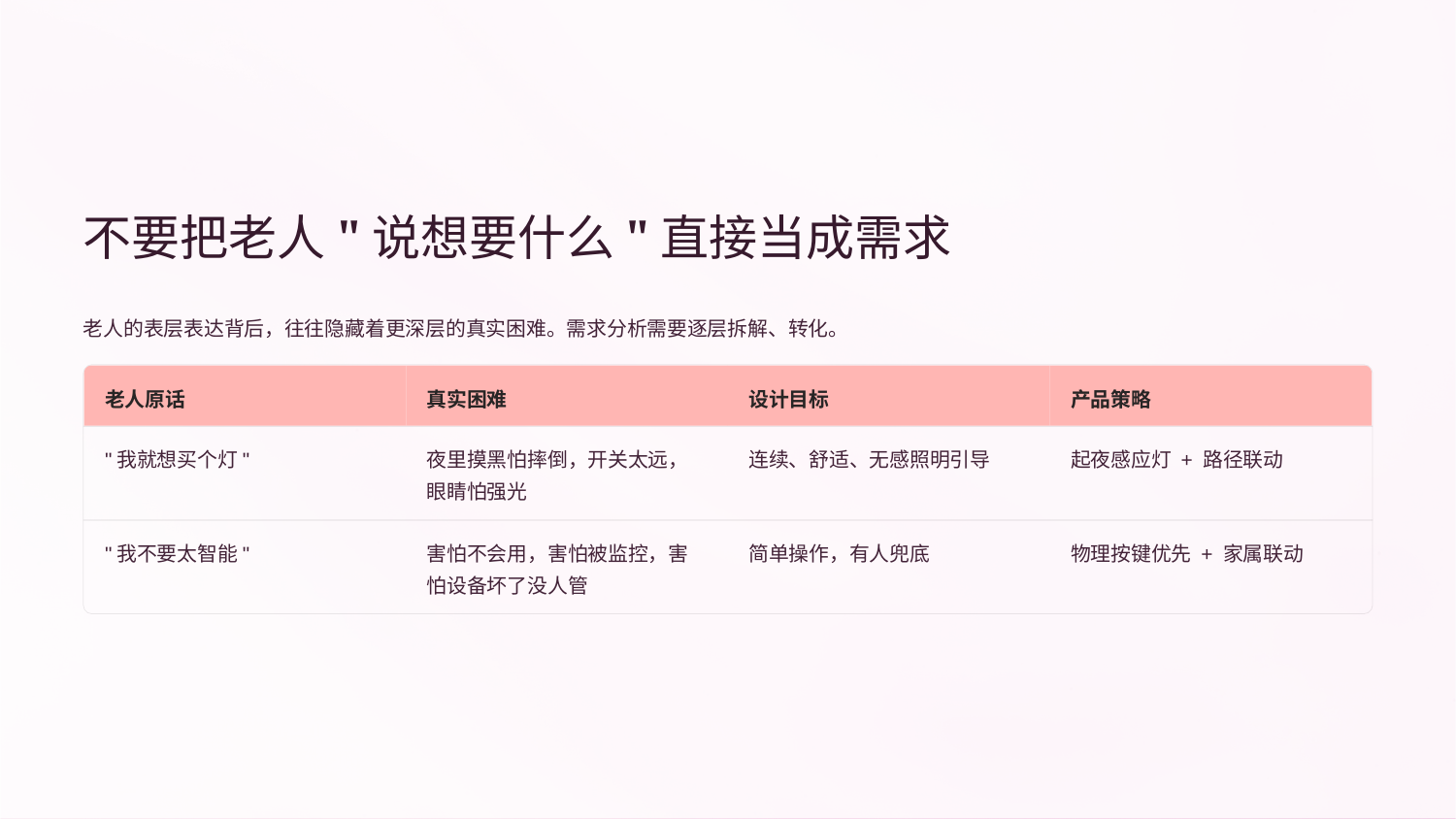

不要把老人"说想要什么"直接当成需求
老人的表层表达背后，往往隐藏着更深层的真实困难。需求分析需要逐层拆解、转化。

老人原话
真实困难
设计目标
产品策略

"我就想买个灯"
夜里摸黑怕摔倒，开关太远，眼睛怕强光
连续、舒适、无感照明引导
起夜感应灯 + 路径联动

"我不要太智能"
害怕不会用，害怕被监控，害怕设备坏了没人管
简单操作，有人兜底
物理按键优先 + 家属联动